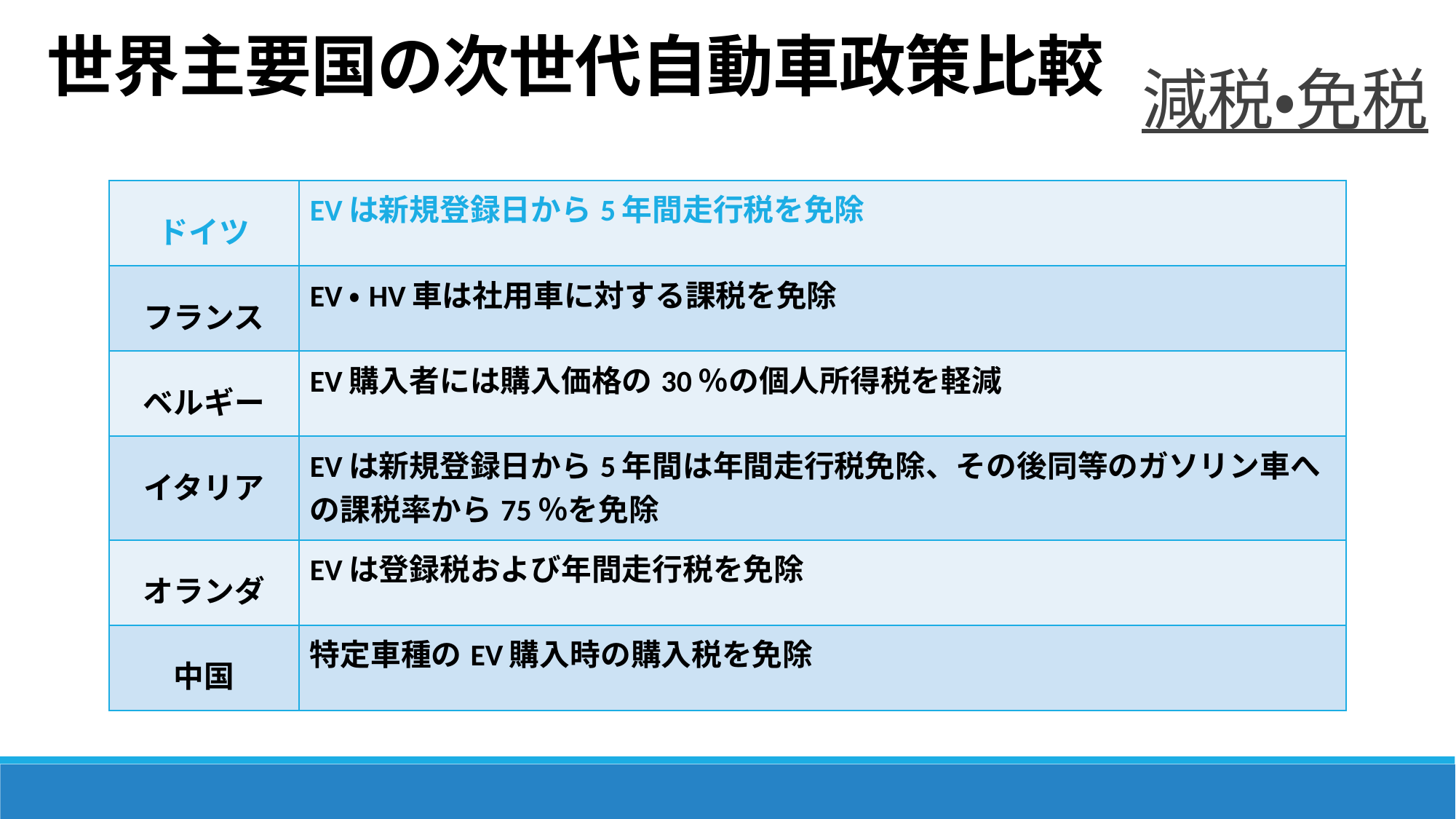

減税・免税
世界主要国の次世代自動車政策比較
| ドイツ | EVは新規登録日から5年間走行税を免除 |
| --- | --- |
| フランス | EV・HV車は社用車に対する課税を免除 |
| ベルギー | EV購入者には購入価格の30％の個人所得税を軽減 |
| イタリア | EVは新規登録日から5年間は年間走行税免除、その後同等のガソリン車への課税率から75％を免除 |
| オランダ | EVは登録税および年間走行税を免除 |
| 中国 | 特定車種のEV購入時の購入税を免除 |